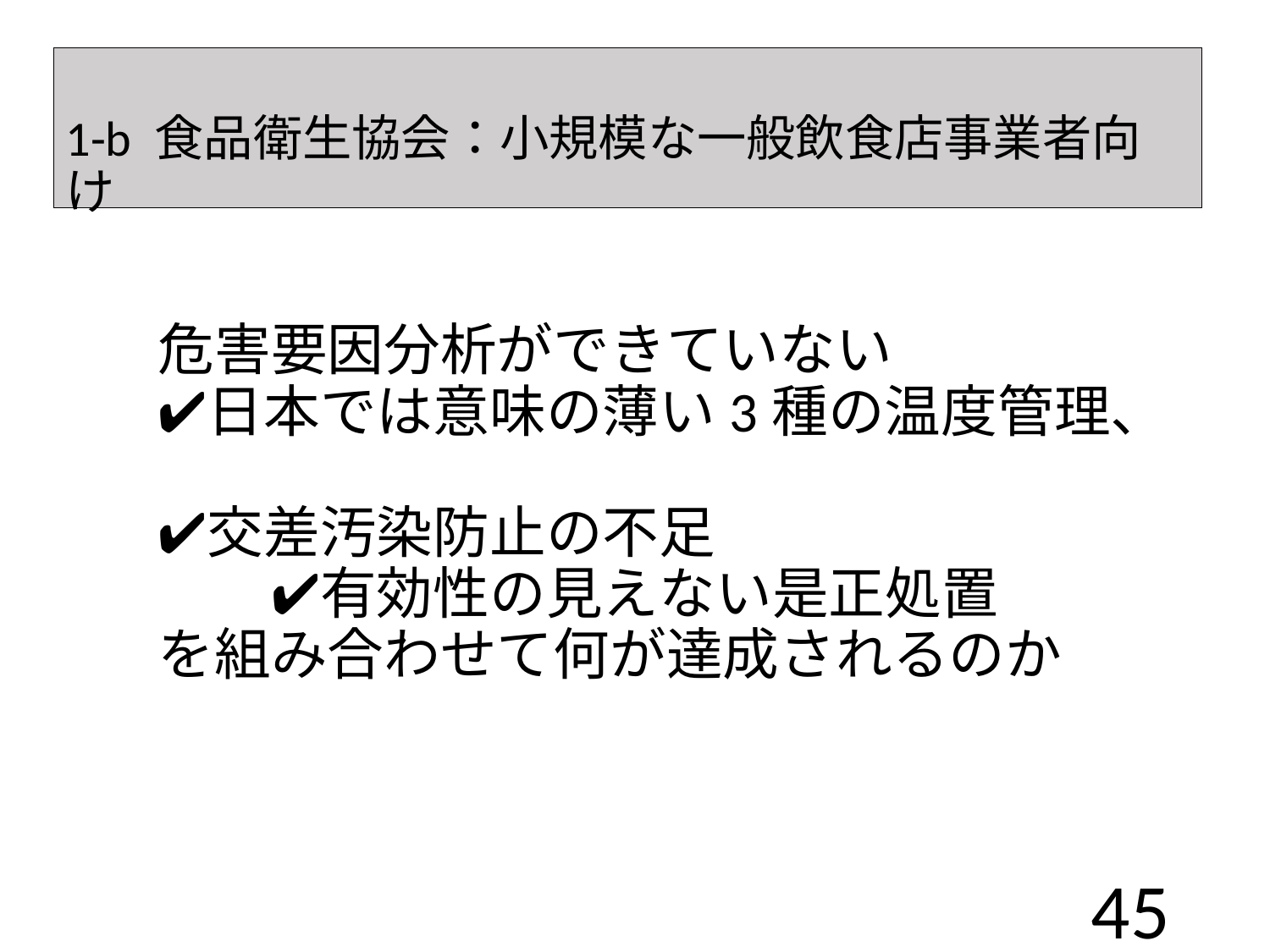

1-b 食品衛生協会：小規模な一般飲食店事業者向け
# 危害要因分析ができていない ✔日本では意味の薄い3種の温度管理、　　　　　　　　 ✔交差汚染防止の不足　　　　　　　　　　　　✔有効性の見えない是正処置 を組み合わせて何が達成されるのか
45